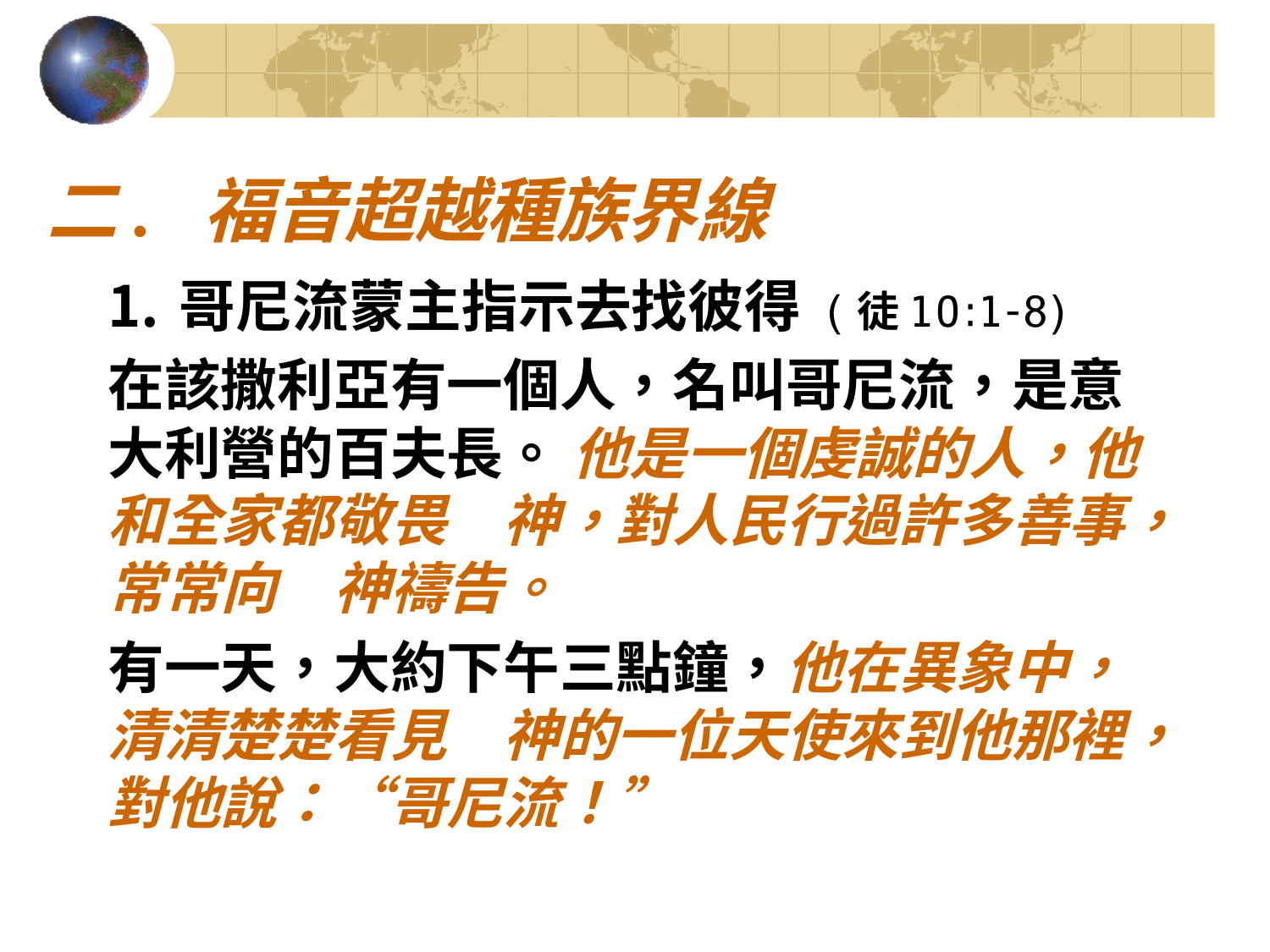

# 二.  福音超越種族界線
哥尼流蒙主指示去找彼得 (徒10:1-8)
在該撒利亞有一個人，名叫哥尼流，是意大利營的百夫長。 他是一個虔誠的人，他和全家都敬畏　神，對人民行過許多善事，常常向　神禱告。
有一天，大約下午三點鐘，他在異象中，清清楚楚看見　神的一位天使來到他那裡，對他說：“哥尼流！”